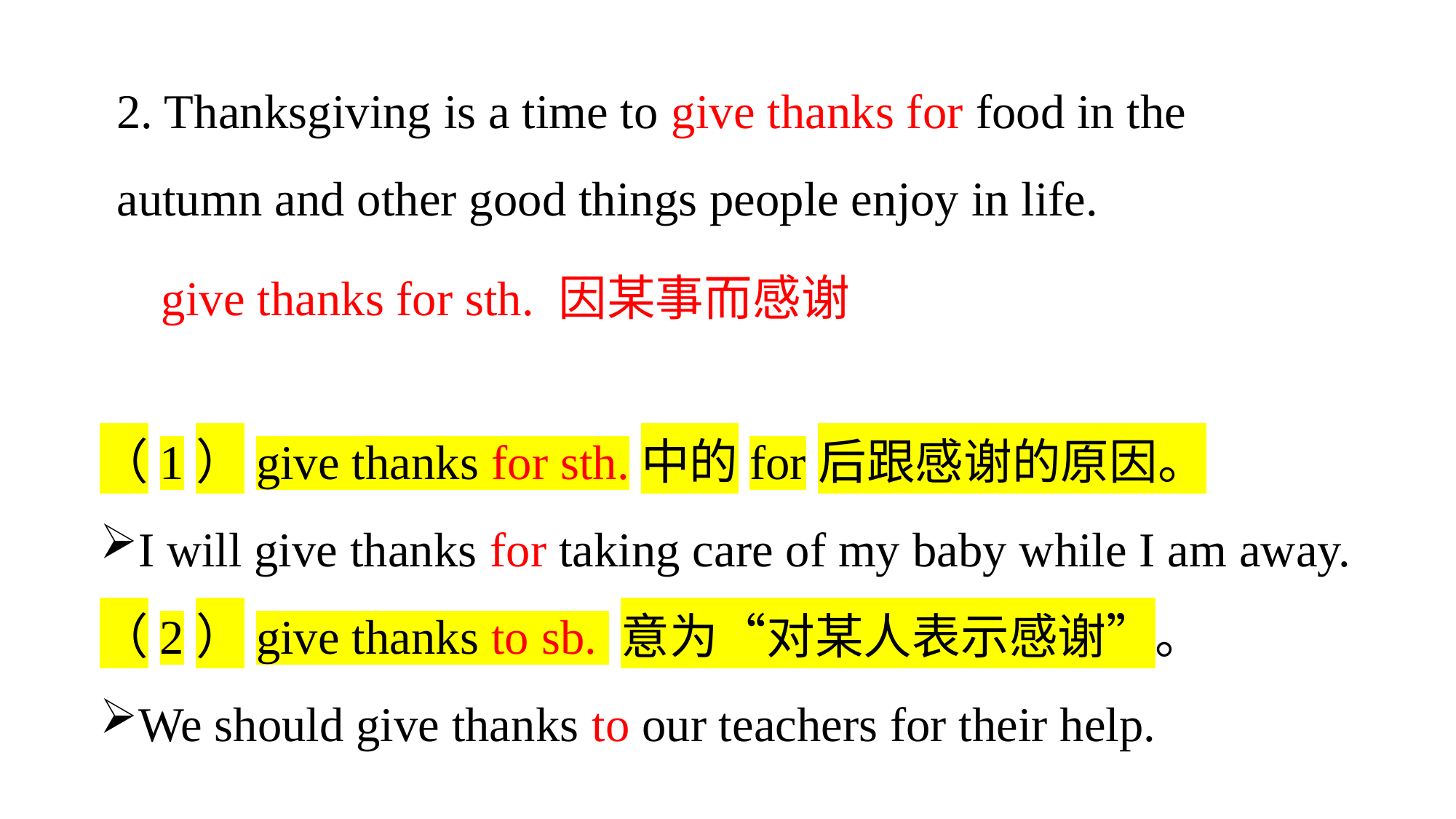

2. Thanksgiving is a time to give thanks for food in the autumn and other good things people enjoy in life.
give thanks for sth. 因某事而感谢
（1）give thanks for sth.中的for后跟感谢的原因。
I will give thanks for taking care of my baby while I am away.
（2）give thanks to sb. 意为“对某人表示感谢”。
We should give thanks to our teachers for their help.